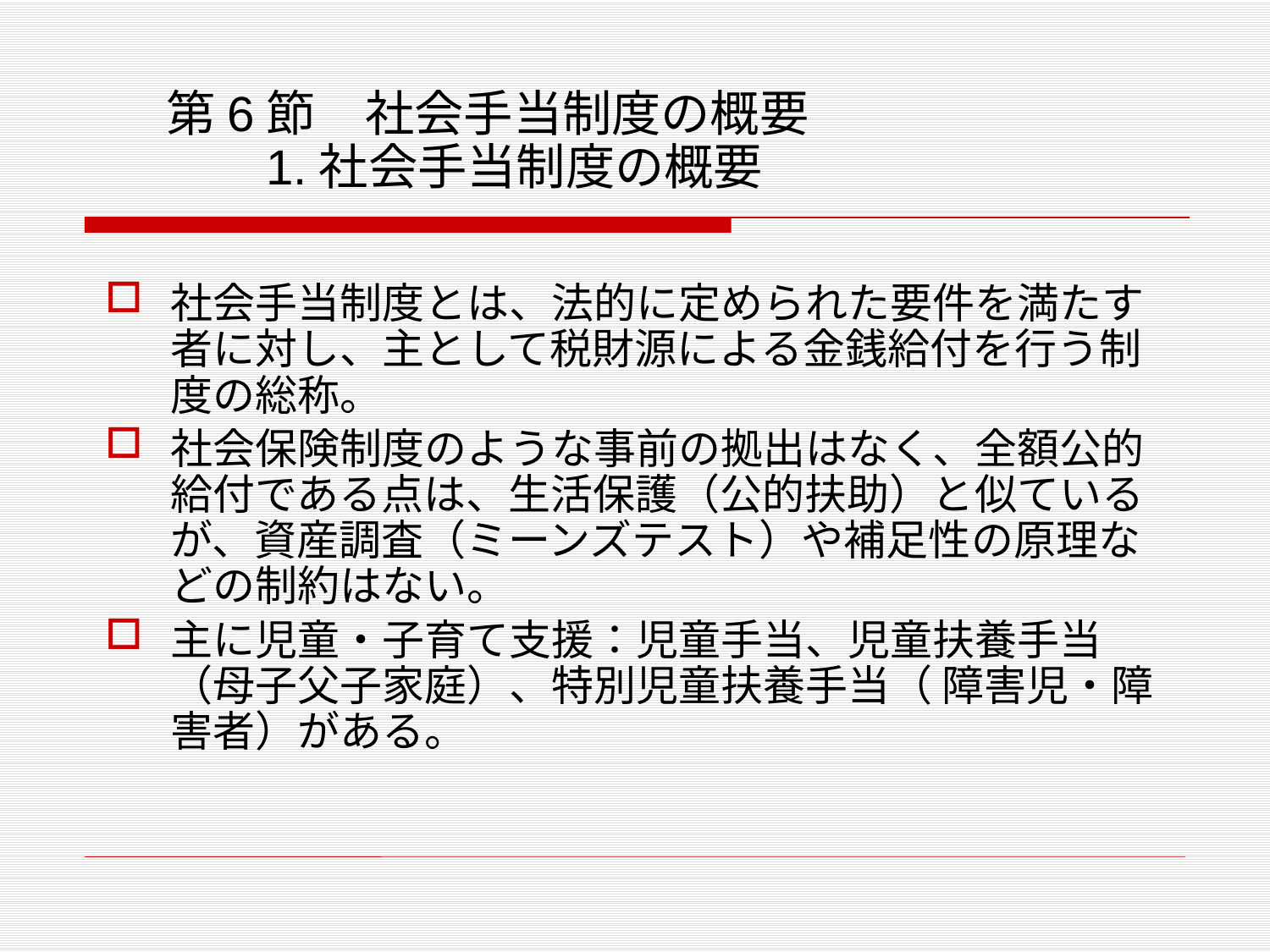

# 第6節　社会手当制度の概要 1.社会手当制度の概要
社会手当制度とは、法的に定められた要件を満たす者に対し、主として税財源による金銭給付を行う制度の総称。
社会保険制度のような事前の拠出はなく、全額公的給付である点は、生活保護（公的扶助）と似ているが、資産調査（ミーンズテスト）や補足性の原理などの制約はない。
主に児童・子育て支援：児童手当、児童扶養手当（母子父子家庭）、特別児童扶養手当（ 障害児・障害者）がある。